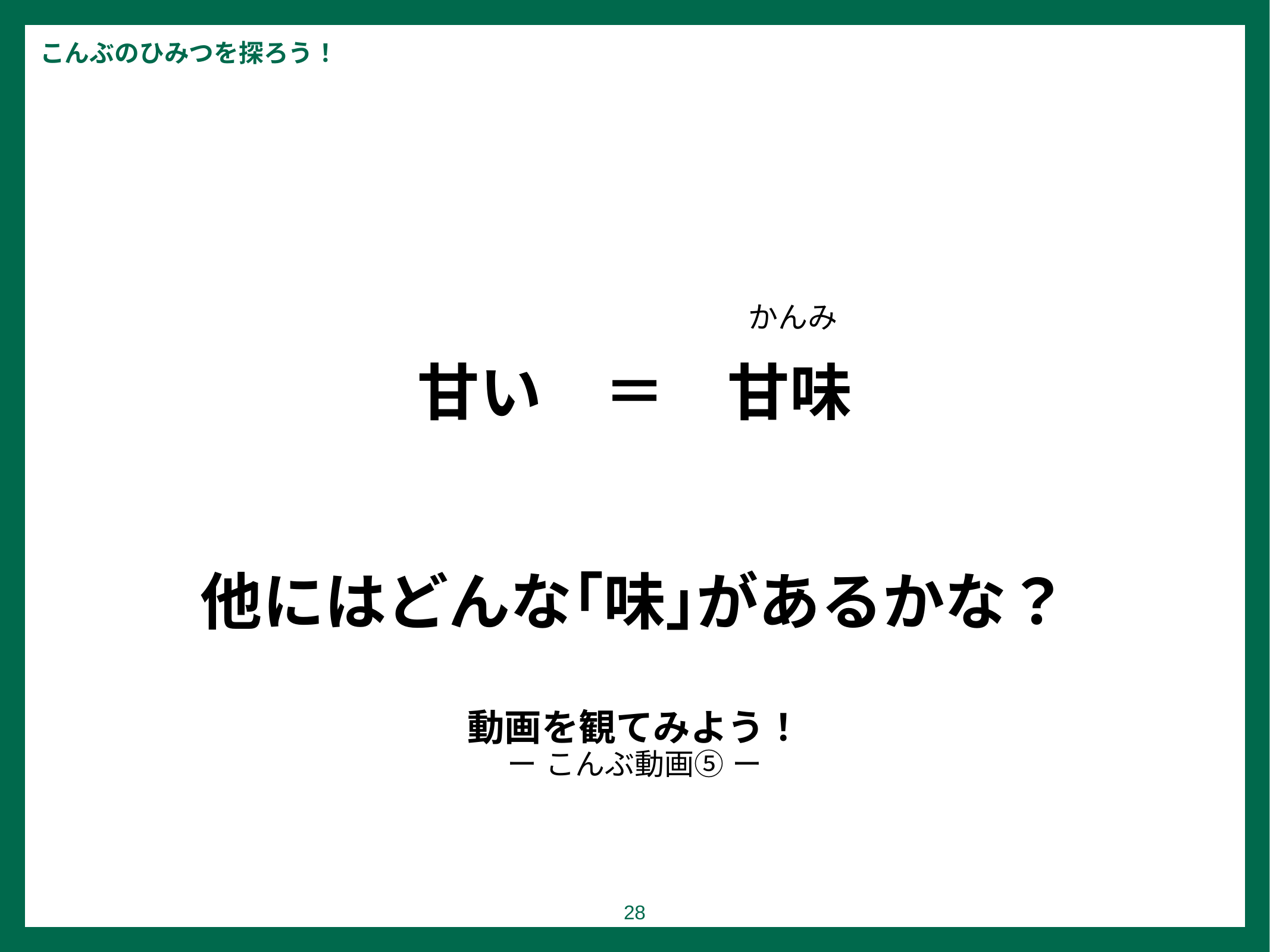

かんみ
甘い　＝　甘味
他にはどんな｢味｣があるかな？
動画を観てみよう！
ー こんぶ動画⑤ ー
28